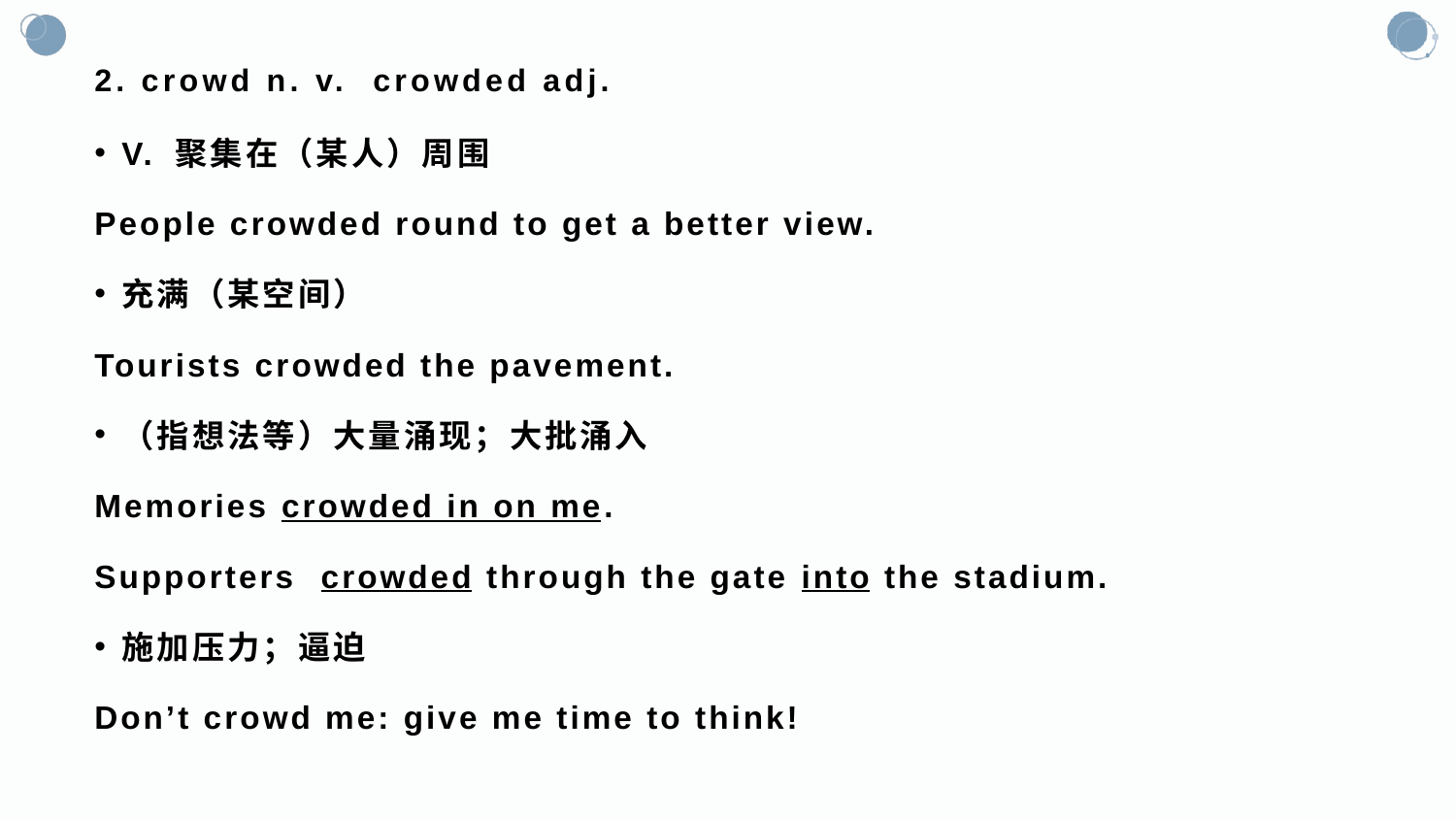

# 2. crowd n. v.  crowded adj.
V. 聚集在（某人）周围
People crowded round to get a better view.
充满（某空间）
Tourists crowded the pavement.
（指想法等）大量涌现；大批涌入
Memories crowded in on me.
Supporters  crowded through the gate into the stadium.
施加压力；逼迫
Don’t crowd me: give me time to think!